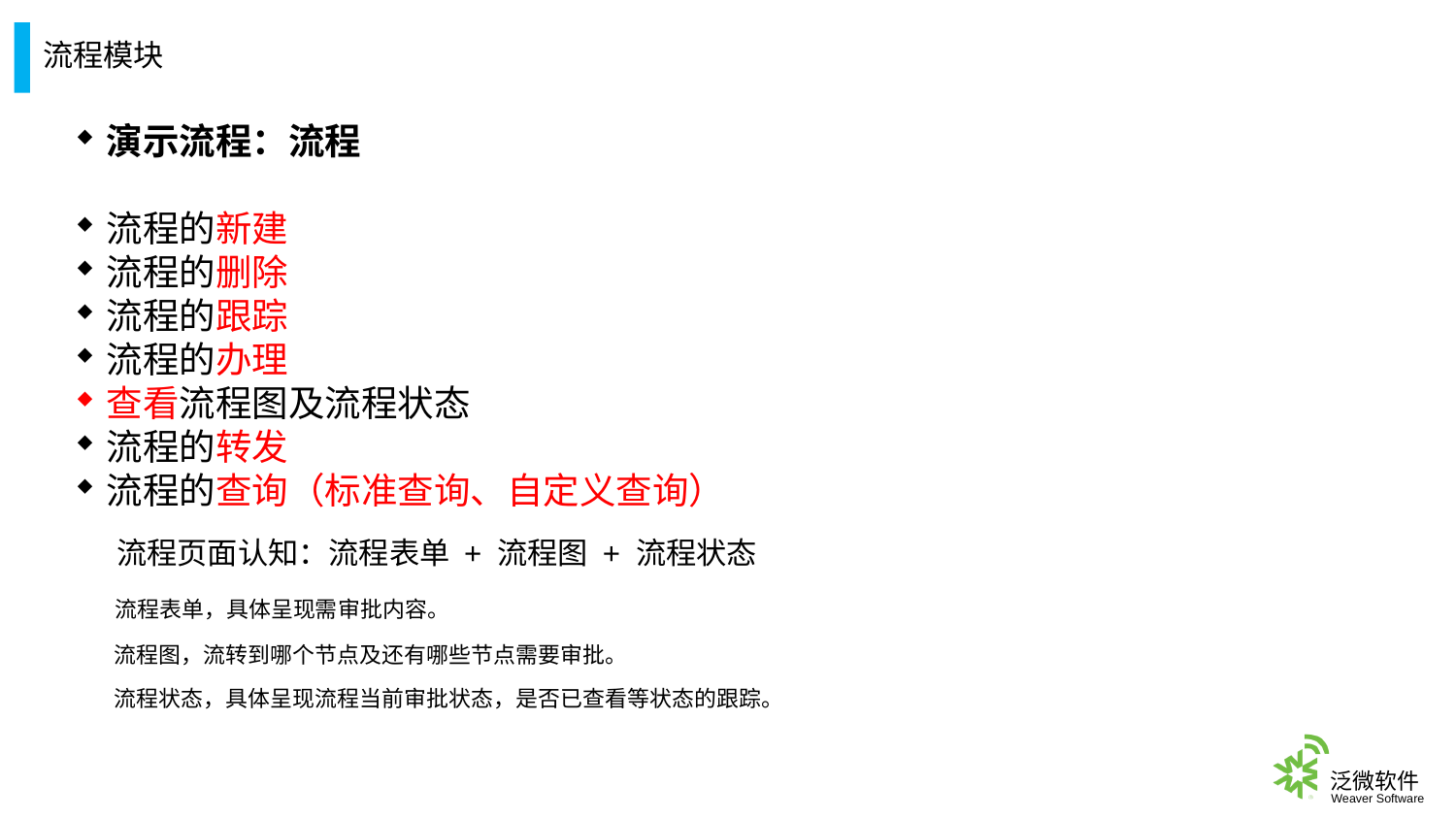

流程模块
演示流程：流程

流程的新建
流程的删除
流程的跟踪
流程的办理
查看流程图及流程状态
流程的转发
流程的查询（标准查询、自定义查询）

流程页面认知：流程表单 + 流程图 + 流程状态
流程表单，具体呈现需审批内容。
流程图，流转到哪个节点及还有哪些节点需要审批。
流程状态，具体呈现流程当前审批状态，是否已查看等状态的跟踪。